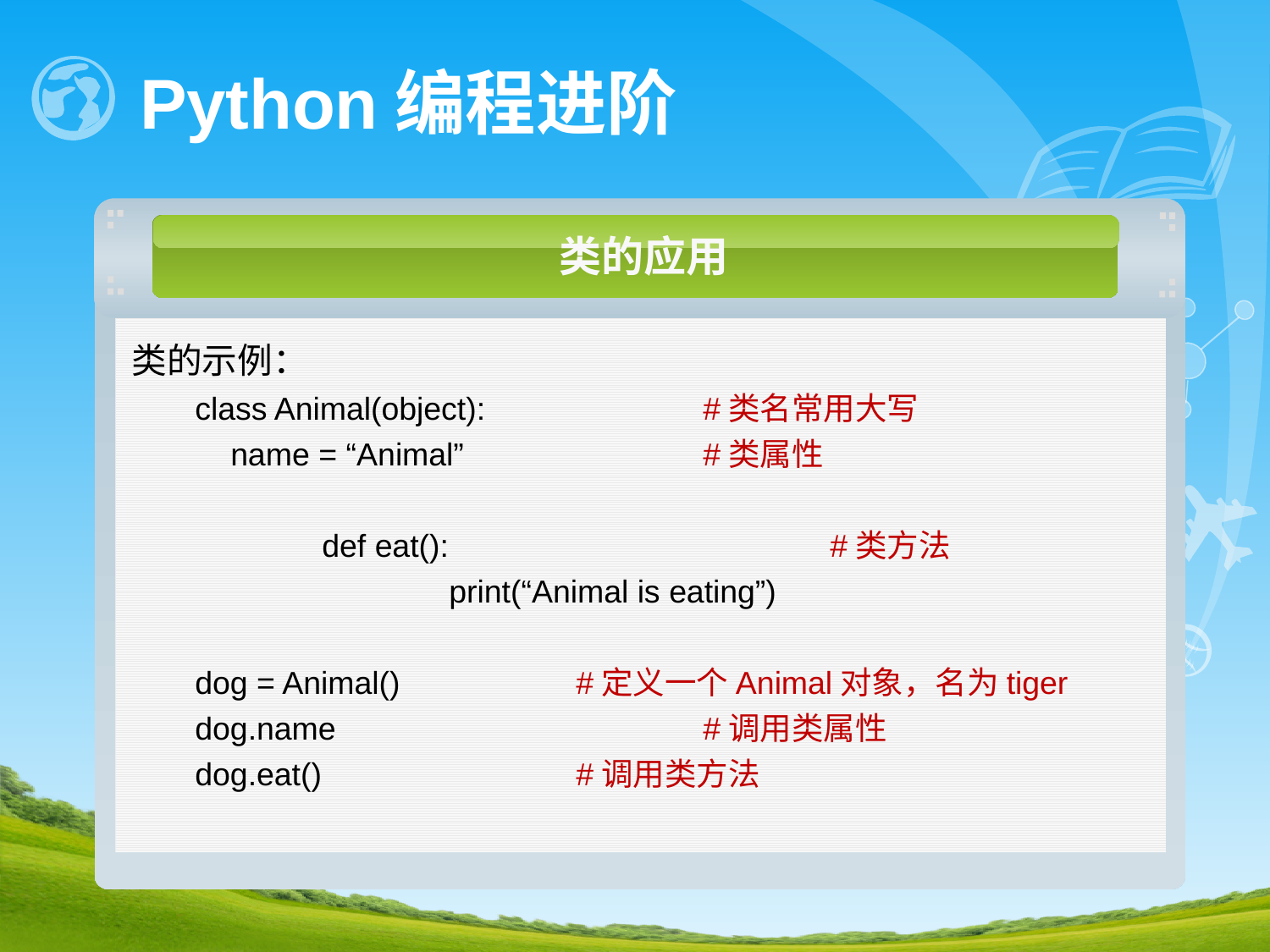

# Python编程进阶

类的应用

类的示例：
class Animal(object):		#类名常用大写
    name = “Animal”		#类属性

	def eat():			#类方法
		print(“Animal is eating”)

dog = Animal()		#定义一个Animal对象，名为tiger
dog.name			#调用类属性
dog.eat()			#调用类方法